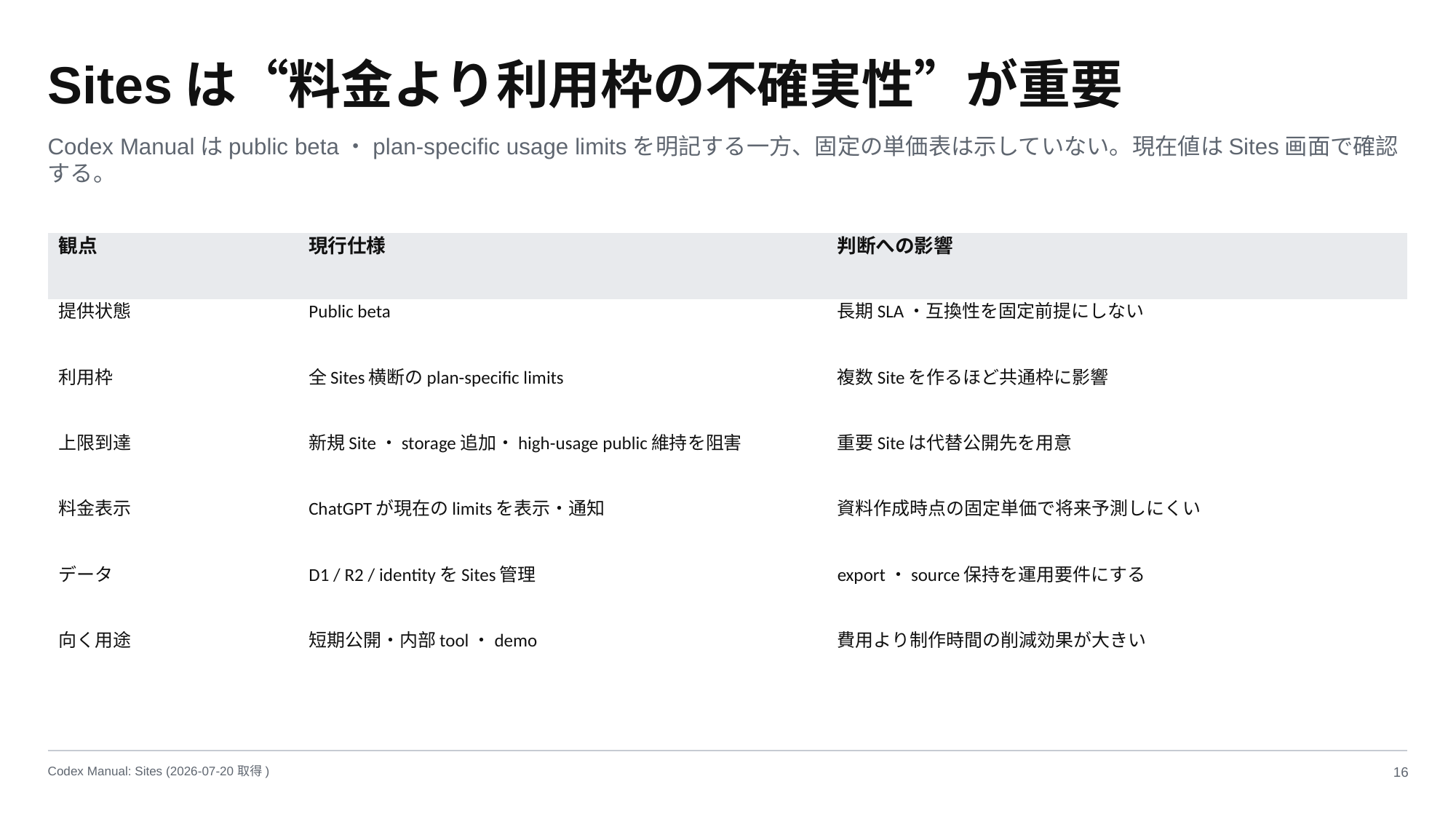

Sitesは“料金より利用枠の不確実性”が重要
Codex Manualはpublic beta・plan-specific usage limitsを明記する一方、固定の単価表は示していない。現在値はSites画面で確認する。
| 観点 | 現行仕様 | 判断への影響 |
| --- | --- | --- |
| 提供状態 | Public beta | 長期SLA・互換性を固定前提にしない |
| 利用枠 | 全Sites横断のplan-specific limits | 複数Siteを作るほど共通枠に影響 |
| 上限到達 | 新規Site・storage追加・high-usage public維持を阻害 | 重要Siteは代替公開先を用意 |
| 料金表示 | ChatGPTが現在のlimitsを表示・通知 | 資料作成時点の固定単価で将来予測しにくい |
| データ | D1 / R2 / identityをSites管理 | export・source保持を運用要件にする |
| 向く用途 | 短期公開・内部tool・demo | 費用より制作時間の削減効果が大きい |
Codex Manual: Sites (2026-07-20取得)
16